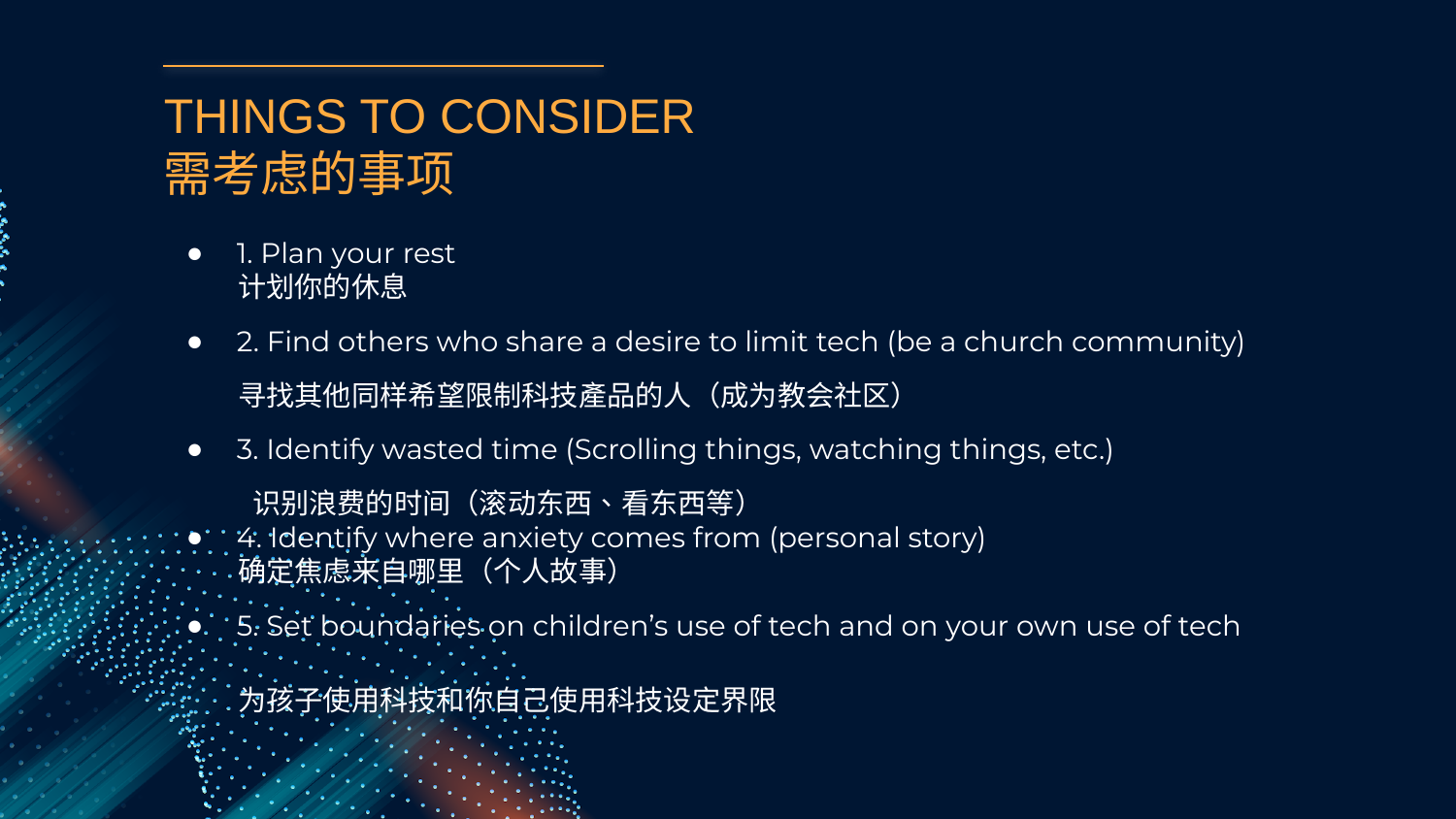

# THINGS TO CONSIDER 需考虑的事项
1. Plan your rest
计划你的休息
2. Find others who share a desire to limit tech (be a church community)
寻找其他同样希望限制科技產品的人（成为教会社区）
3. Identify wasted time (Scrolling things, watching things, etc.)
 识别浪费的时间（滚动东西、看东西等）
4. Identify where anxiety comes from (personal story)
确定焦虑来自哪里（个人故事）
5. Set boundaries on children’s use of tech and on your own use of tech
为孩子使用科技和你自己使用科技设定界限